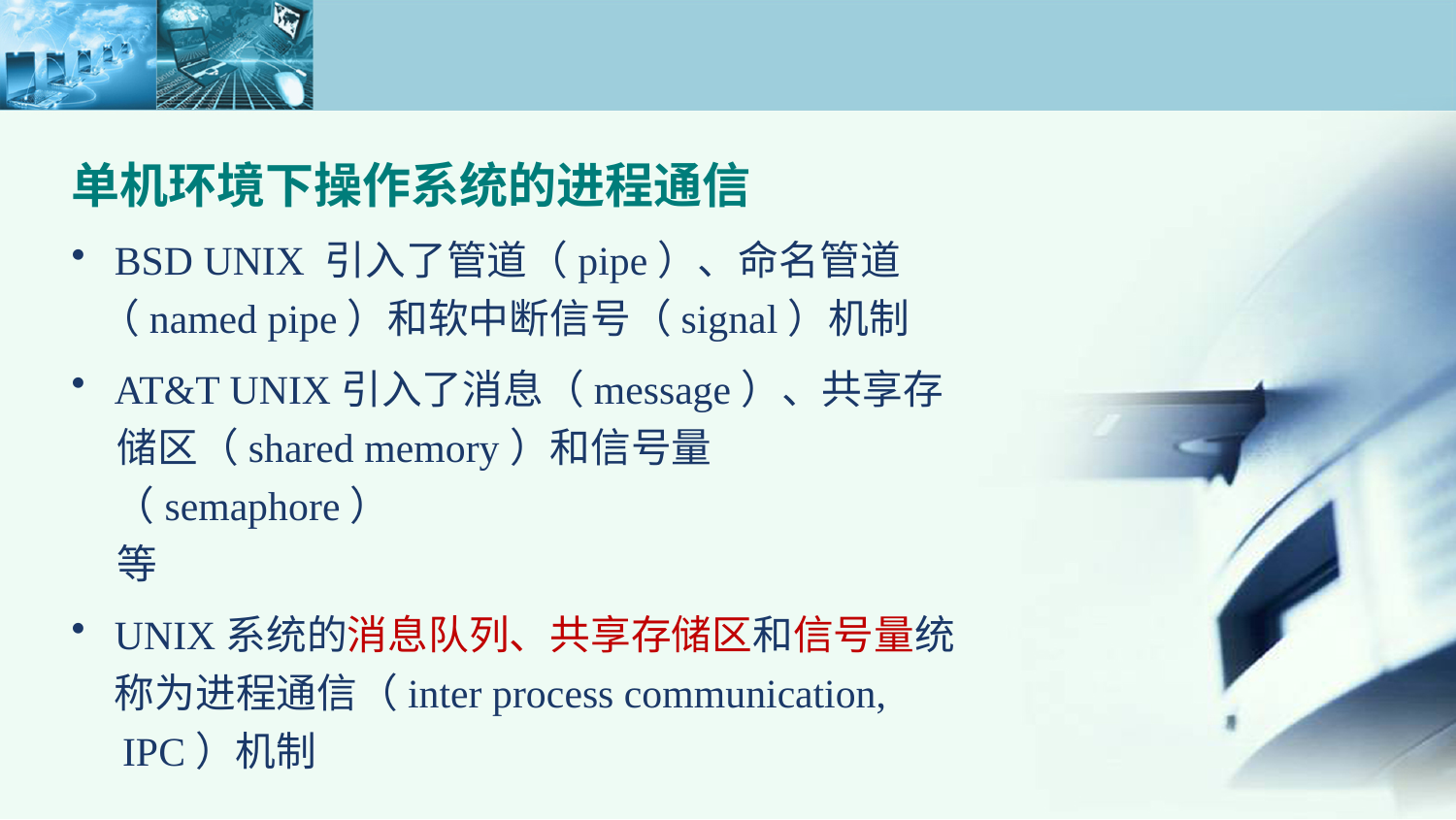

单机环境下操作系统的进程通信
BSD UNIX 引入了管道（pipe）、命名管道
  （named pipe）和软中断信号（signal）机制
AT&T UNIX引入了消息（message）、共享存
    储区（shared memory）和信号量（semaphore）
    等
UNIX系统的消息队列、共享存储区和信号量统称为进程通信（inter process communication,
     IPC）机制